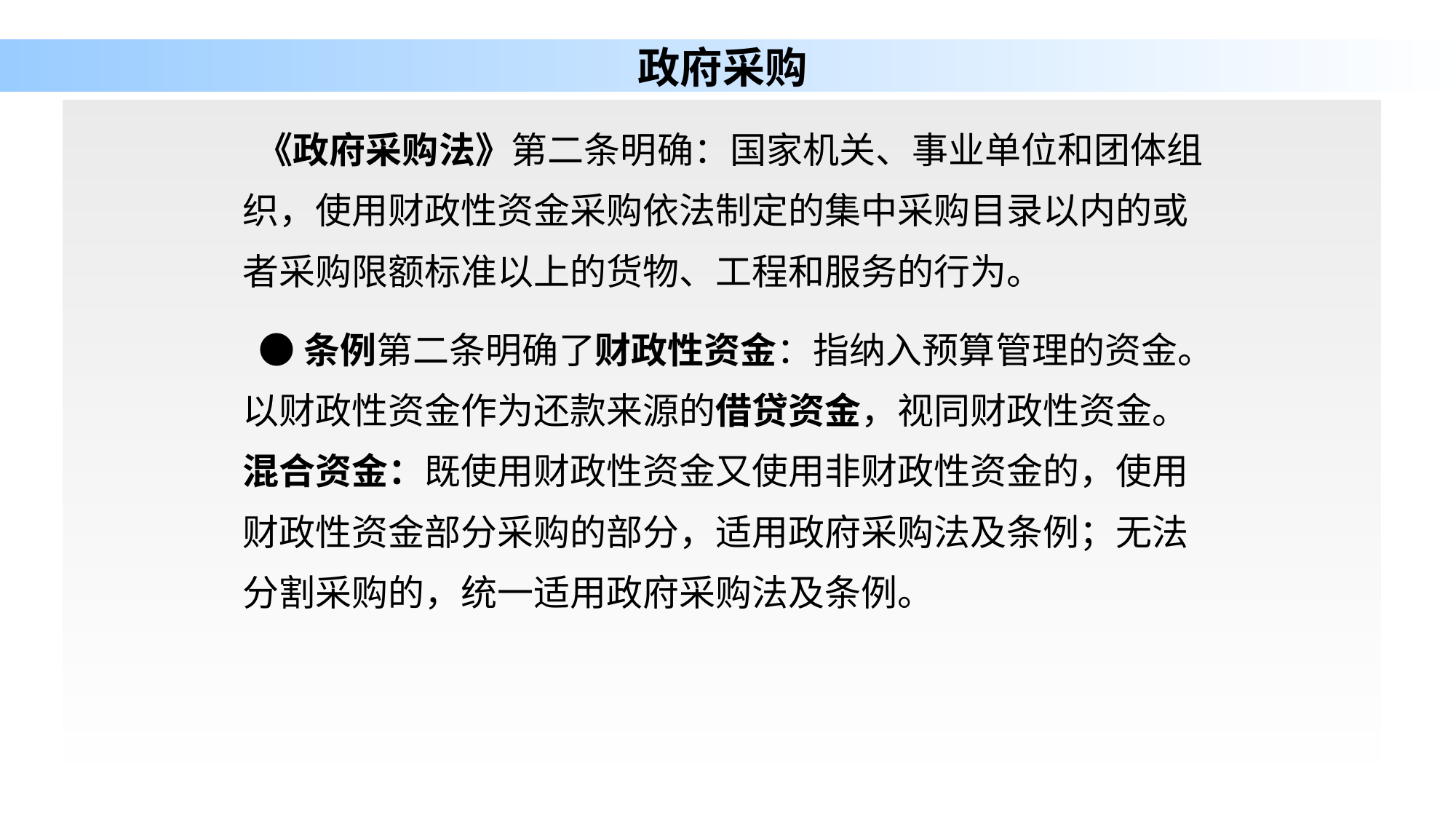

# 政府采购
 《政府采购法》第二条明确：国家机关、事业单位和团体组织，使用财政性资金采购依法制定的集中采购目录以内的或者采购限额标准以上的货物、工程和服务的行为。
  ●条例第二条明确了财政性资金：指纳入预算管理的资金。以财政性资金作为还款来源的借贷资金，视同财政性资金。混合资金：既使用财政性资金又使用非财政性资金的，使用财政性资金部分采购的部分，适用政府采购法及条例；无法分割采购的，统一适用政府采购法及条例。